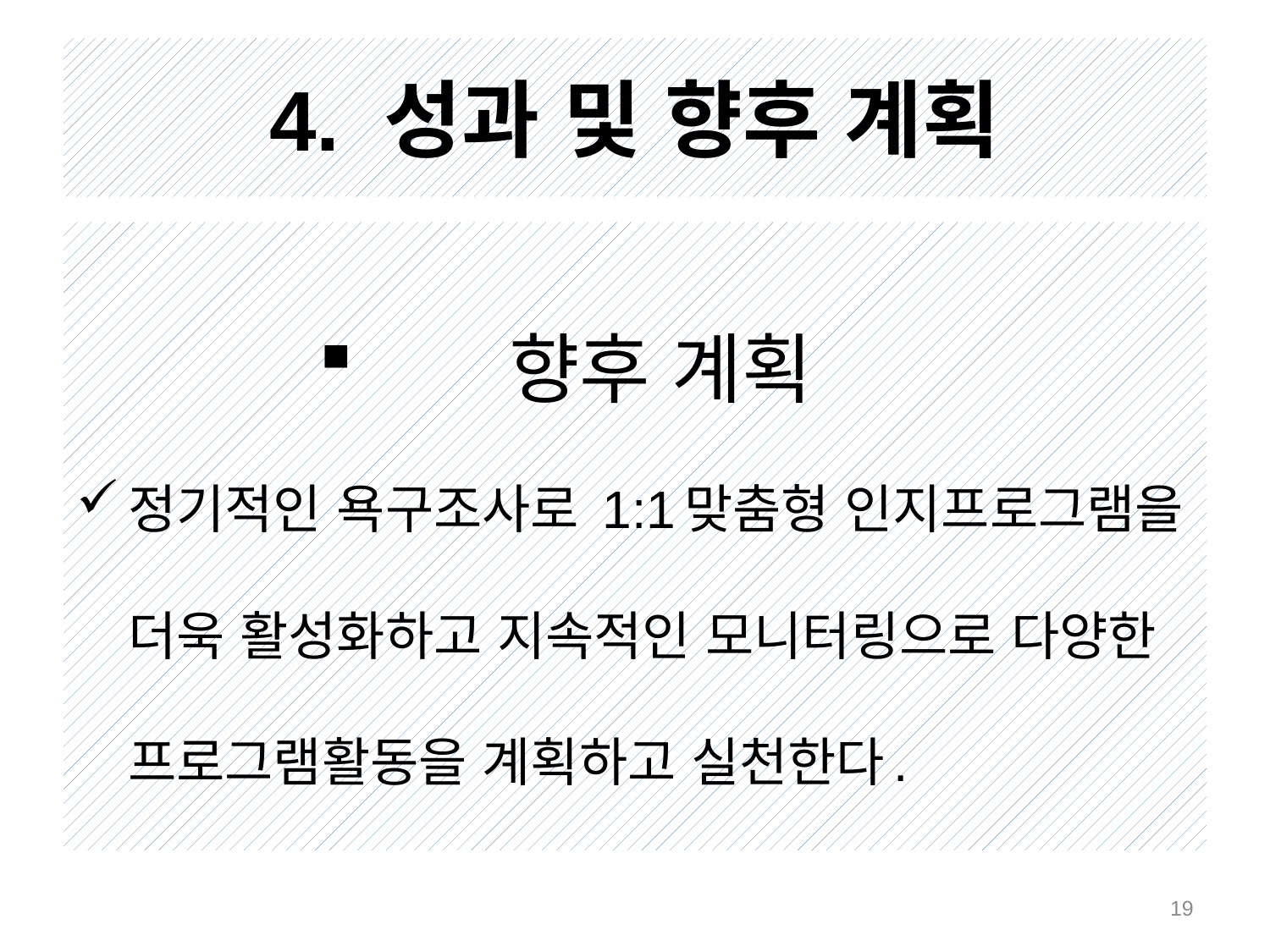

# 4. 성과 및 향후 계획
향후 계획
정기적인 욕구조사로 1:1맞춤형 인지프로그램을 더욱 활성화하고 지속적인 모니터링으로 다양한 프로그램활동을 계획하고 실천한다.

19